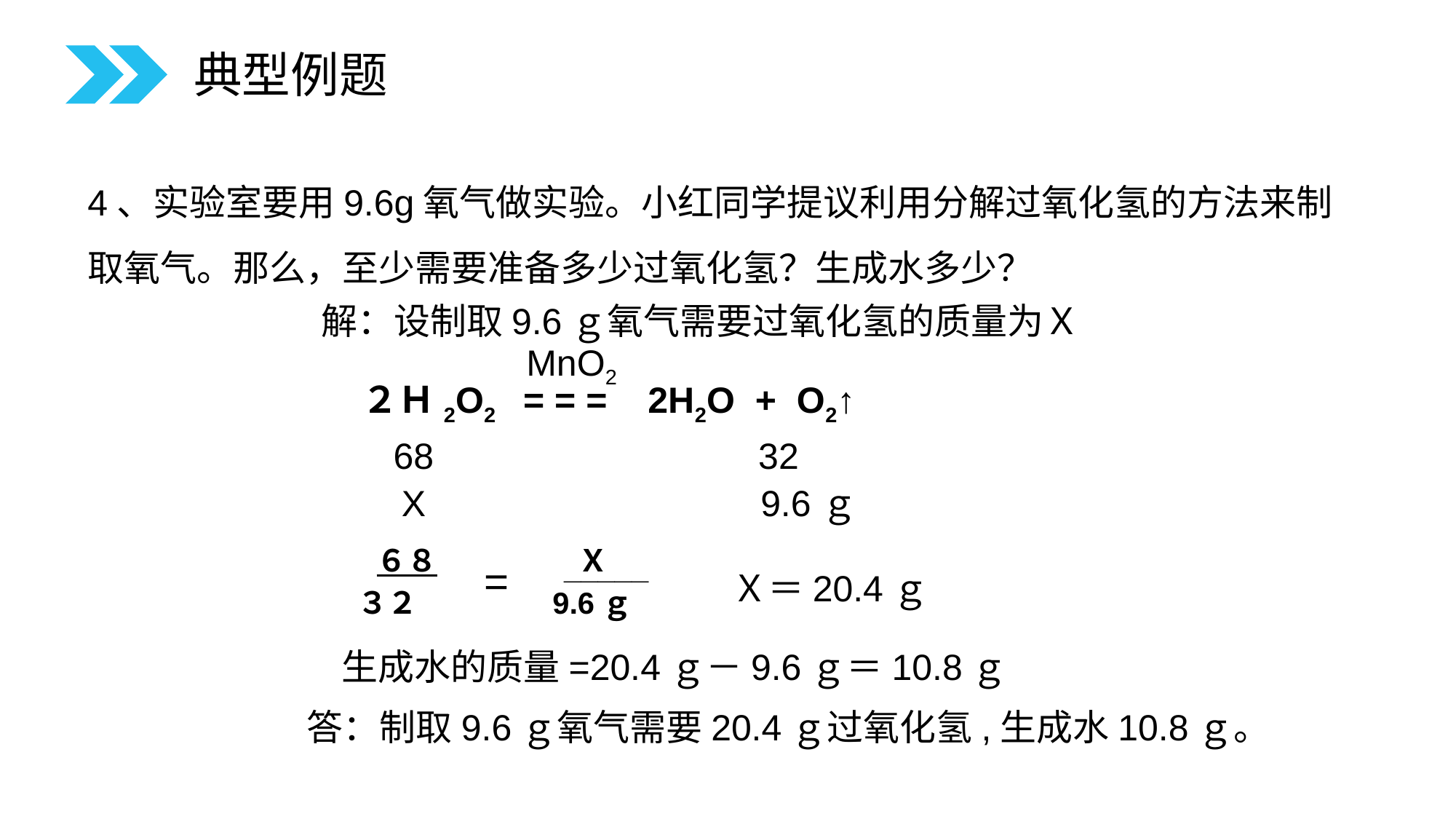

典型例题
4、实验室要用9.6g氧气做实验。小红同学提议利用分解过氧化氢的方法来制取氧气。那么，至少需要准备多少过氧化氢？生成水多少？
解：设制取9.6ｇ氧气需要过氧化氢的质量为Ｘ
MnO2
２Ｈ2O2    = = =    2H2O  +  O2↑
68                                32
X                                 9.6ｇ
６８　                Ｘ
_____
=
      ３２　              9.6ｇ
Ｘ＝20.4ｇ
生成水的质量=20.4ｇ－9.6ｇ＝10.8ｇ
答：制取9.6ｇ氧气需要20.4ｇ过氧化氢,生成水10.8ｇ。